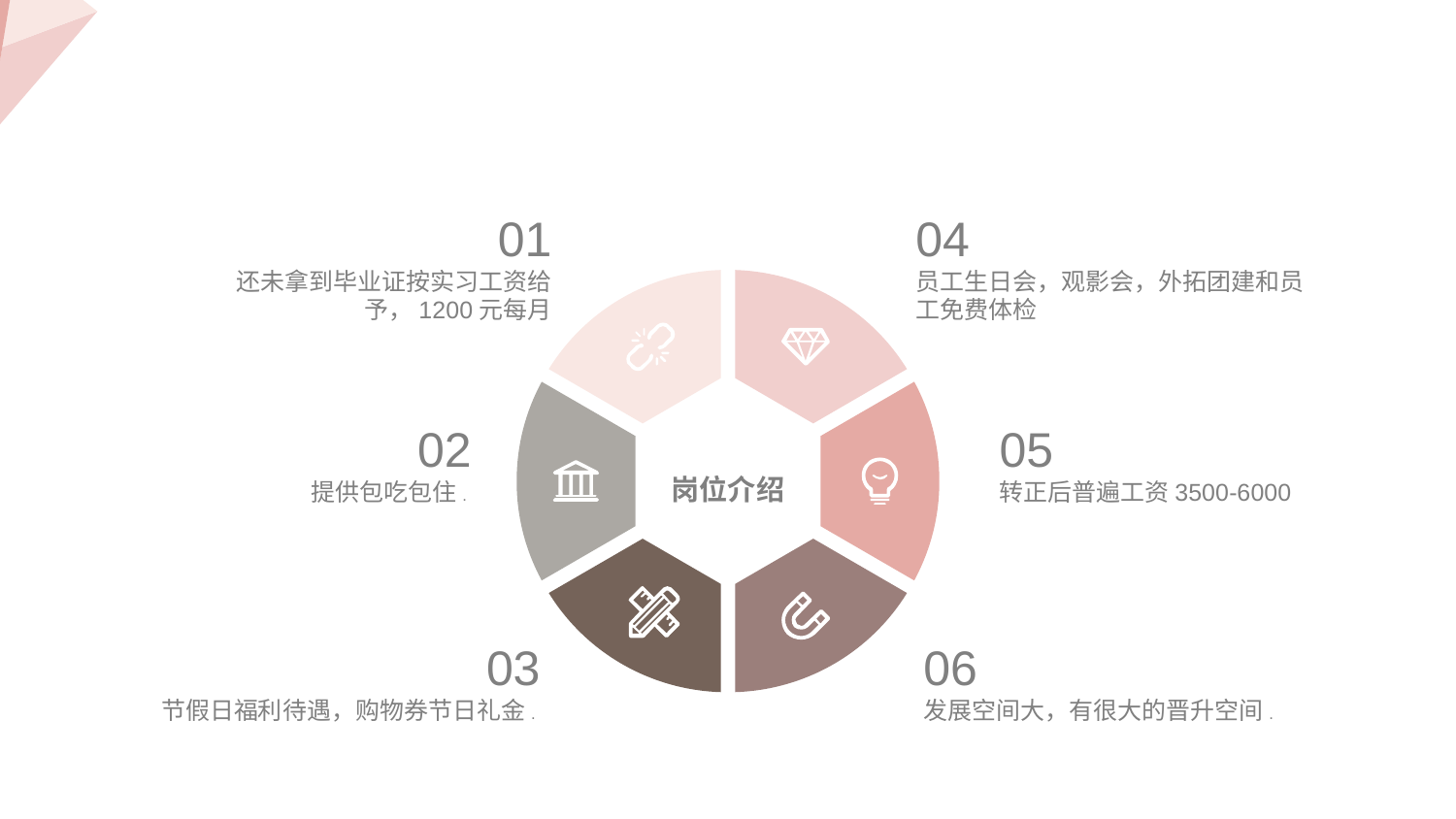

01
还未拿到毕业证按实习工资给予，1200元每月
04
员工生日会，观影会，外拓团建和员工免费体检

02
提供包吃包住.
05
转正后普遍工资3500-6000

岗位介绍

03
节假日福利待遇，购物券节日礼金.
06
发展空间大，有很大的晋升空间.